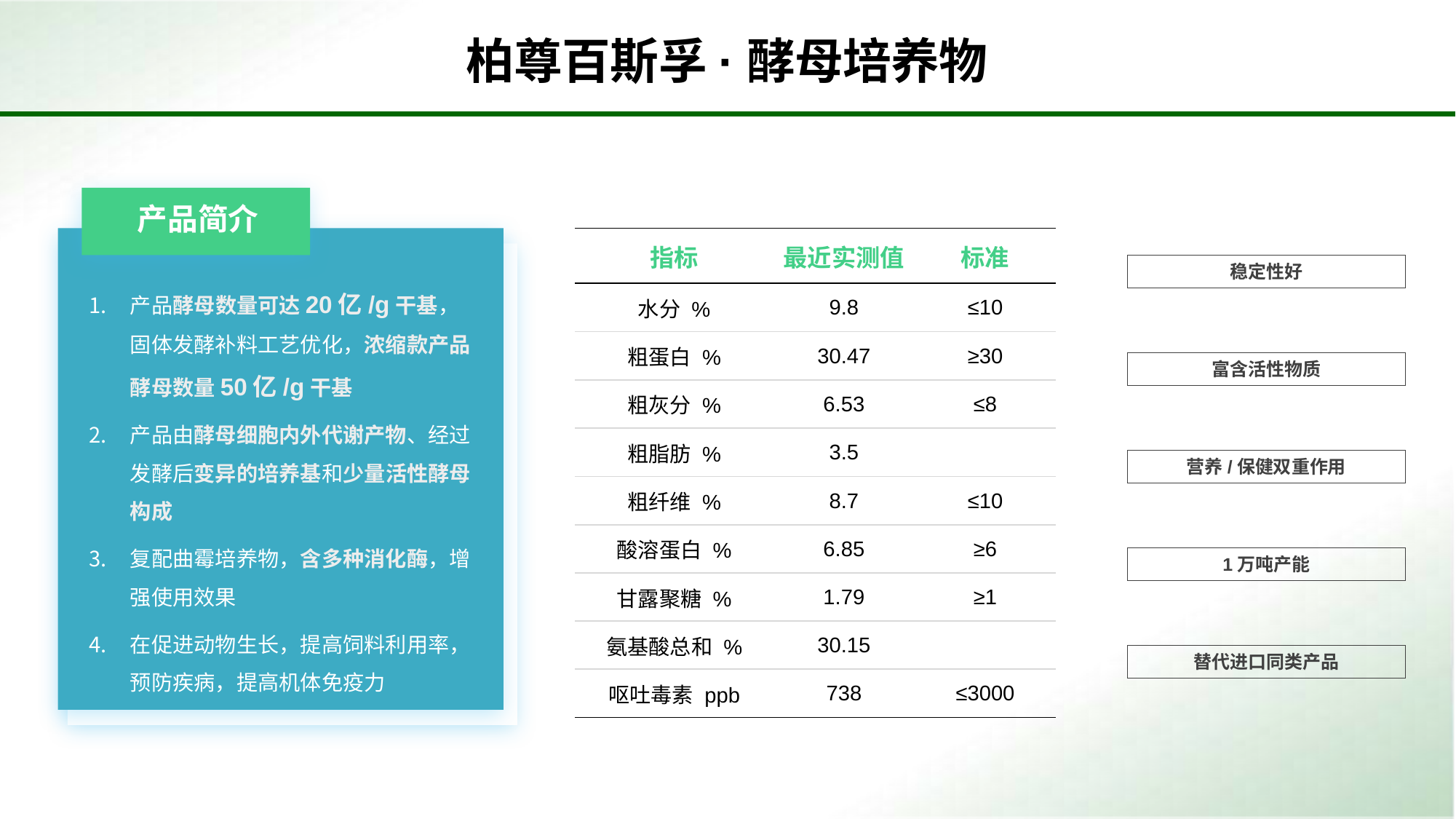

柏尊百斯孚·酵母培养物

产品简介
| 指标 | 最近实测值 | 标准 |
| --- | --- | --- |
| 水分 % | 9.8 | ≤10 |
| 粗蛋白 % | 30.47 | ≥30 |
| 粗灰分 % | 6.53 | ≤8 |
| 粗脂肪 % | 3.5 |  |
| 粗纤维 % | 8.7 | ≤10 |
| 酸溶蛋白 % | 6.85 | ≥6 |
| 甘露聚糖 % | 1.79 | ≥1 |
| 氨基酸总和 % | 30.15 |  |
| 呕吐毒素 ppb | 738 | ≤3000 |

稳定性好
产品酵母数量可达20亿/g干基，固体发酵补料工艺优化，浓缩款产品酵母数量50亿/g干基
产品由酵母细胞内外代谢产物、经过发酵后变异的培养基和少量活性酵母构成
复配曲霉培养物，含多种消化酶，增强使用效果
在促进动物生长，提高饲料利用率，预防疾病，提高机体免疫力
富含活性物质
营养/保健双重作用
1万吨产能
替代进口同类产品